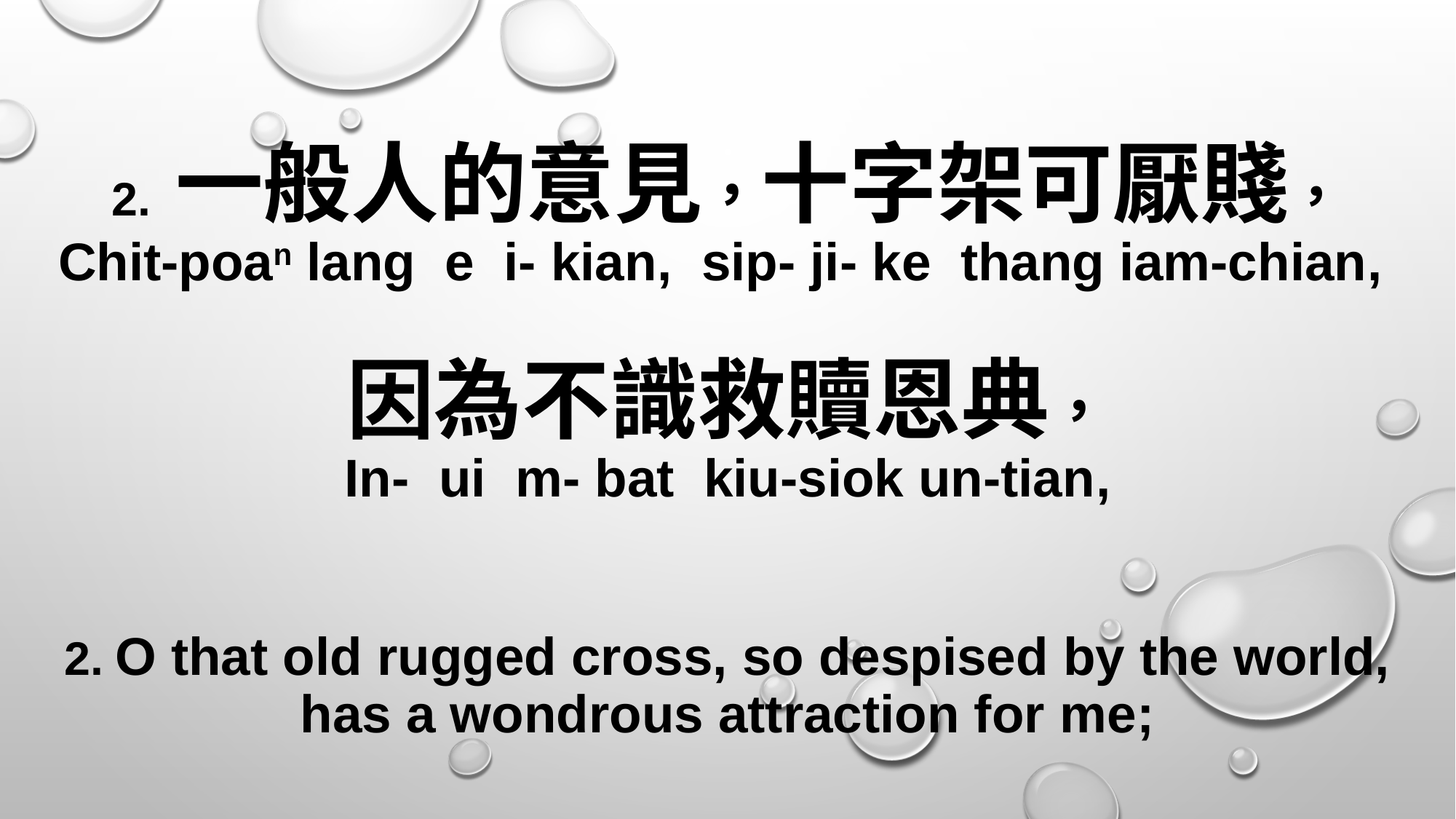

# 2. 一般人的意見，十字架可厭賤， Chit-poan lang  e  i- kian,  sip- ji- ke  thang iam-chian, 因為不識救贖恩典， In-  ui  m- bat  kiu-siok un-tian, 2. O that old rugged cross, so despised by the world, has a wondrous attraction for me;